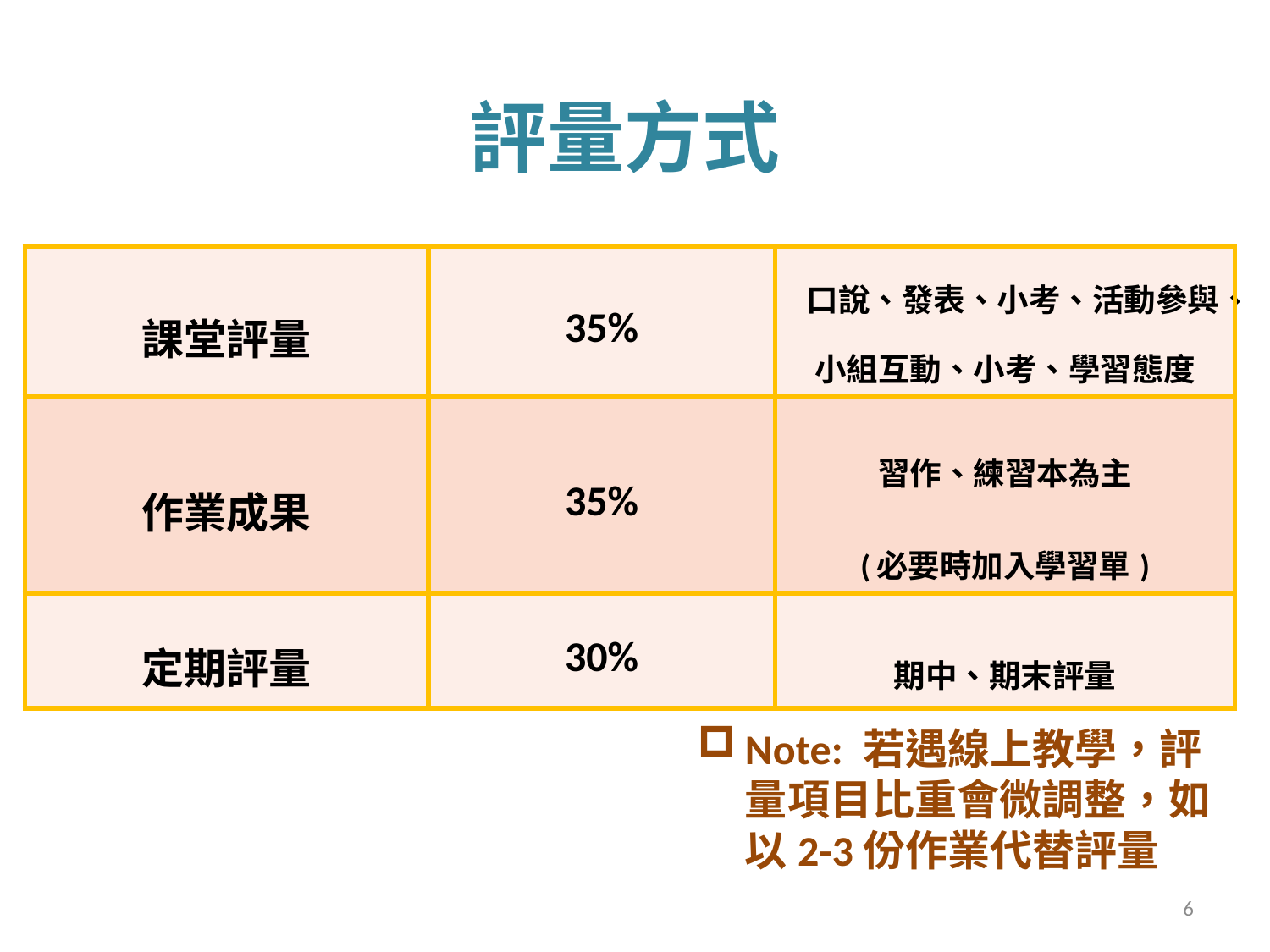

# 評量方式
| 課堂評量 | 35% | 口說、發表、小考、活動參與、小組互動、小考、學習態度 |
| --- | --- | --- |
| 作業成果 | 35% | 習作、練習本為主 (必要時加入學習單) |
| 定期評量 | 30% | 期中、期末評量 |
Note: 若遇線上教學，評量項目比重會微調整，如以2-3份作業代替評量

6